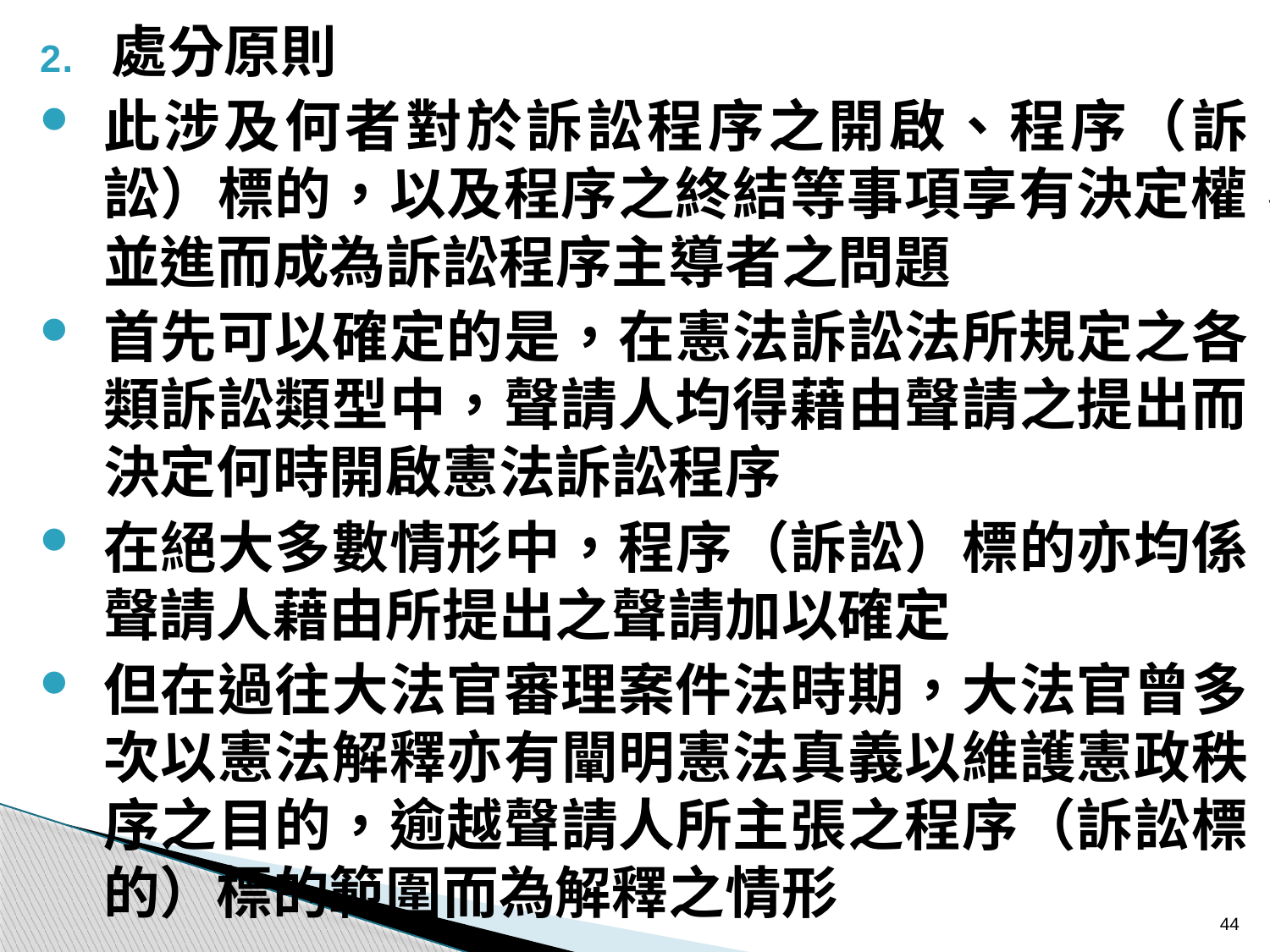

處分原則
此涉及何者對於訴訟程序之開啟、程序（訴訟）標的，以及程序之終結等事項享有決定權，並進而成為訴訟程序主導者之問題
首先可以確定的是，在憲法訴訟法所規定之各類訴訟類型中，聲請人均得藉由聲請之提出而決定何時開啟憲法訴訟程序
在絕大多數情形中，程序（訴訟）標的亦均係聲請人藉由所提出之聲請加以確定
但在過往大法官審理案件法時期，大法官曾多次以憲法解釋亦有闡明憲法真義以維護憲政秩序之目的，逾越聲請人所主張之程序（訴訟標的）標的範圍而為解釋之情形
44